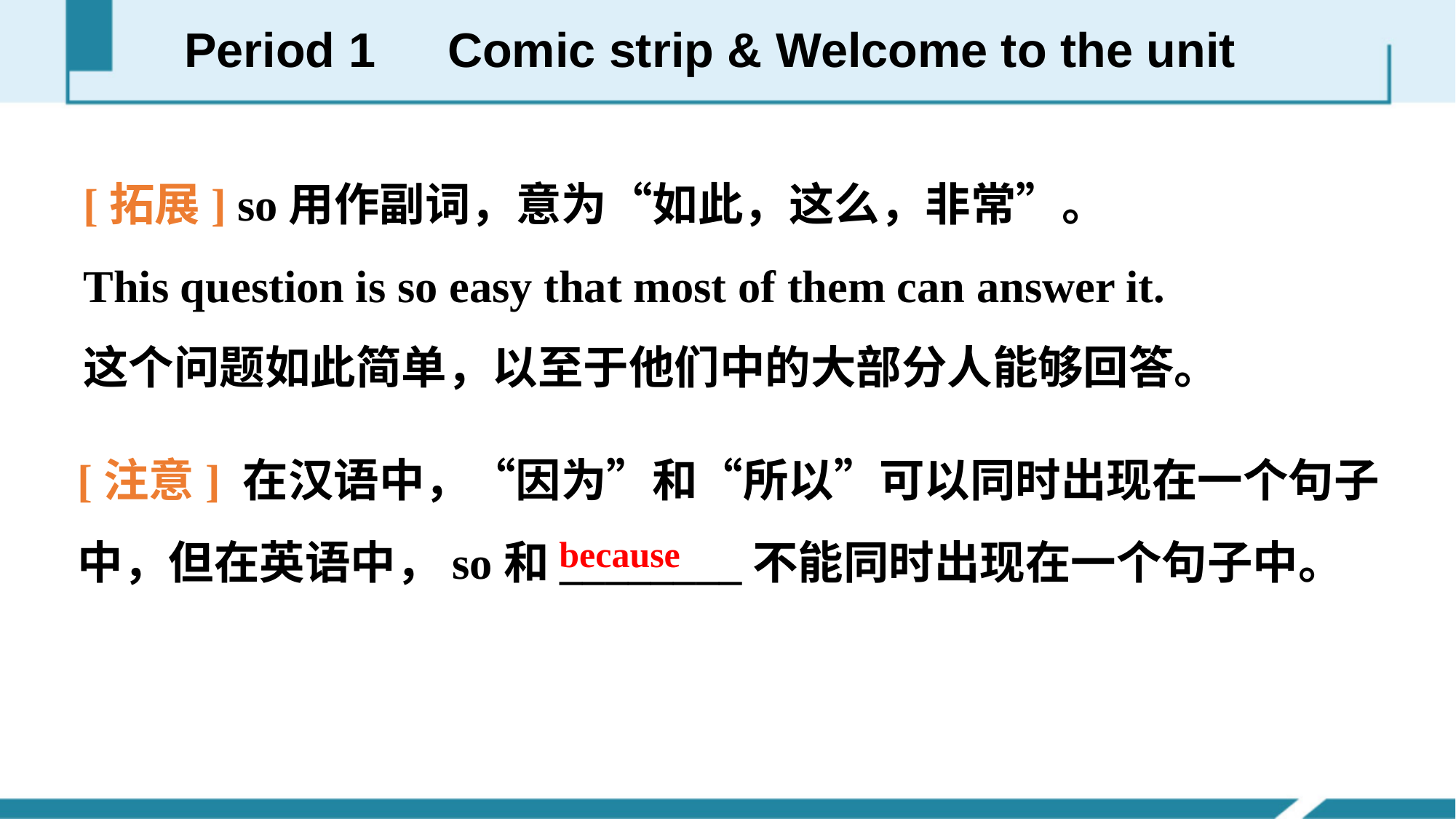

Period 1　Comic strip & Welcome to the unit
[拓展] so用作副词，意为“如此，这么，非常”。
This question is so easy that most of them can answer it.
这个问题如此简单，以至于他们中的大部分人能够回答。
[注意] 在汉语中，“因为”和“所以”可以同时出现在一个句子中，但在英语中，so和________不能同时出现在一个句子中。
because